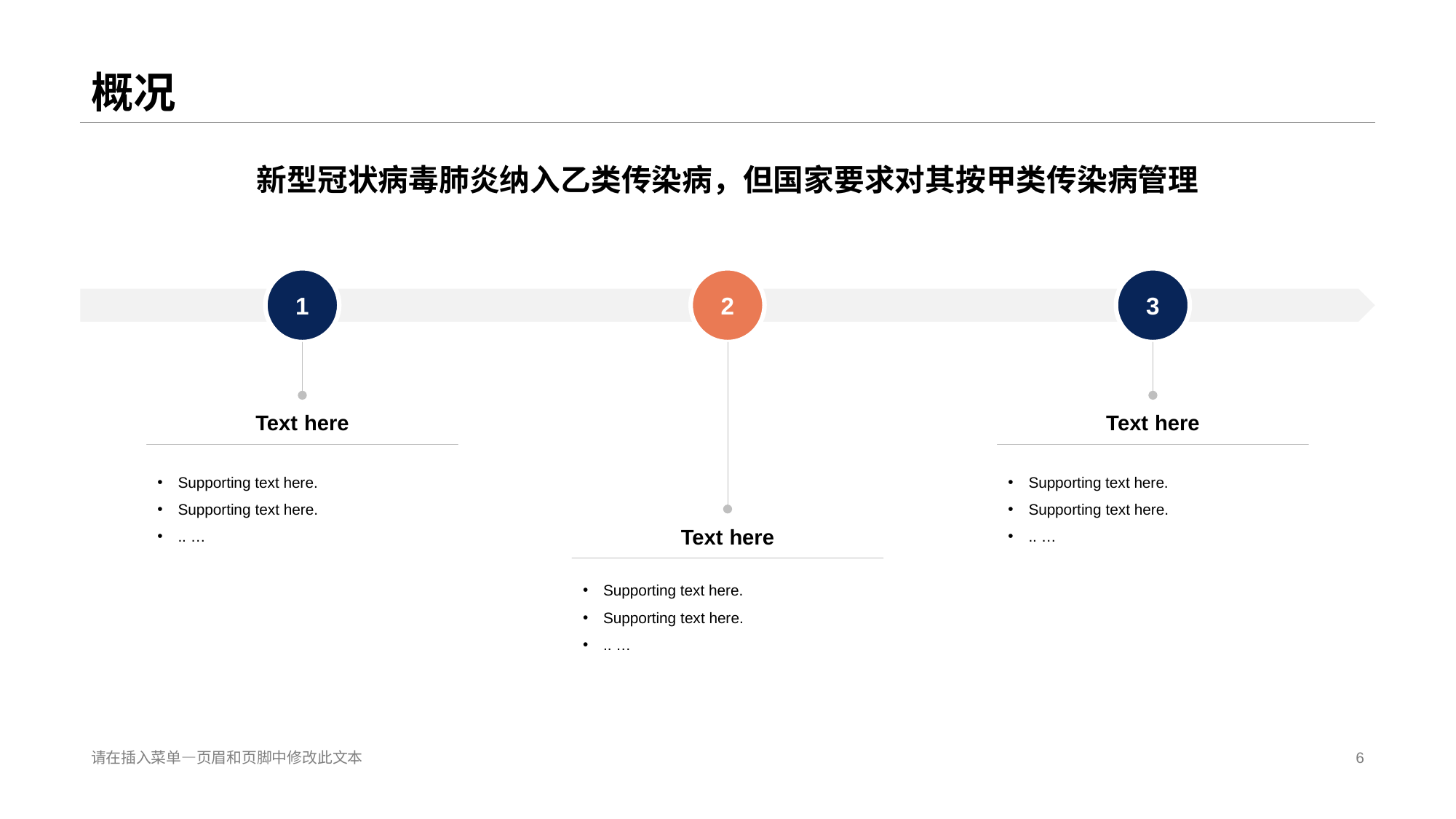

# 概况
新型冠状病毒肺炎纳入乙类传染病，但国家要求对其按甲类传染病管理
1
2
3

Text  here
Text  here
Supporting text here.
Supporting  text here.
.. …
Supporting text here.
Supporting  text here.
.. …
Text  here
Supporting text here.
Supporting  text here.
.. …
请在插入菜单—页眉和页脚中修改此文本
6